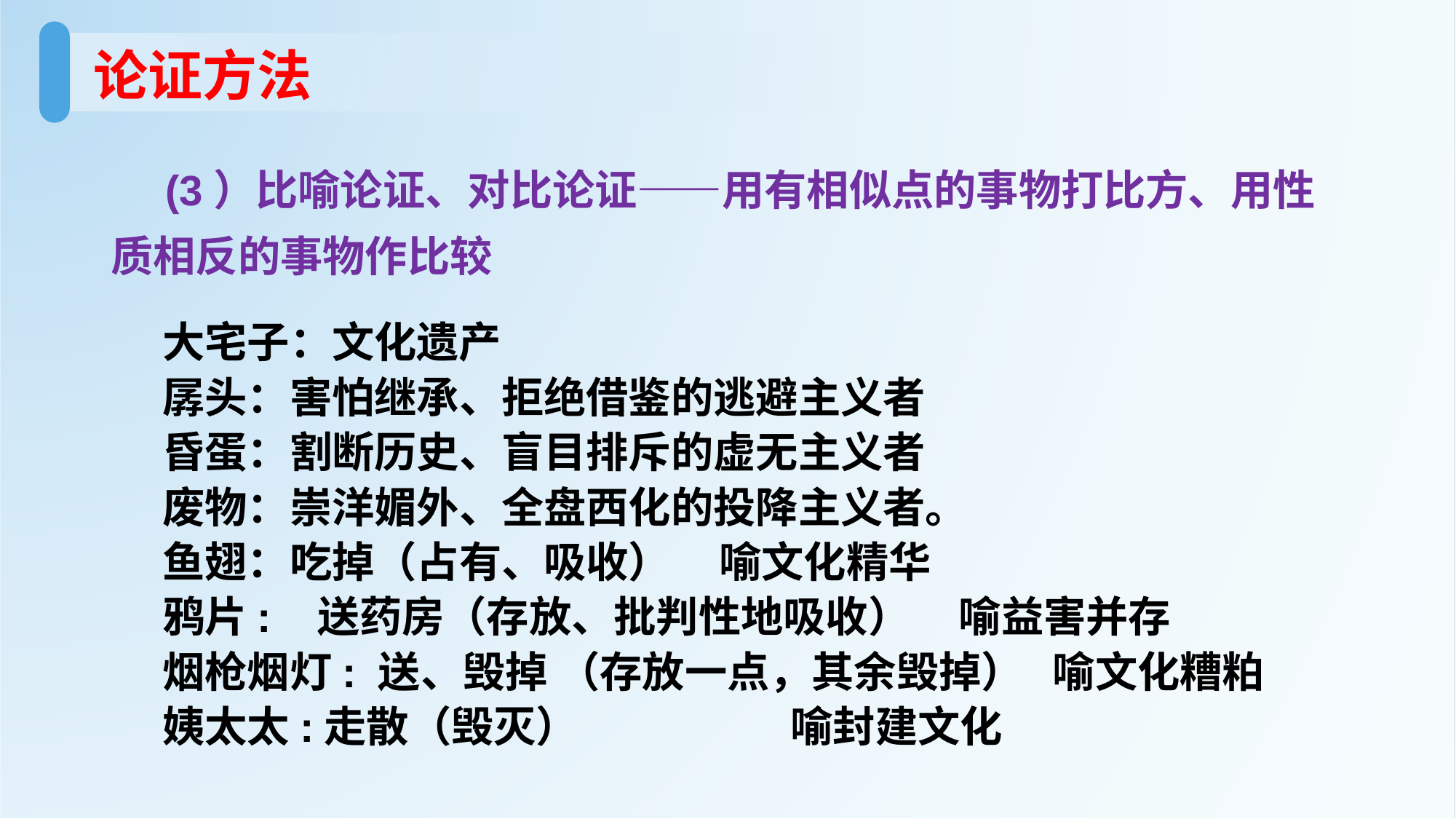

论证方法
(3）比喻论证、对比论证——用有相似点的事物打比方、用性质相反的事物作比较
大宅子：文化遗产
孱头：害怕继承、拒绝借鉴的逃避主义者
昏蛋：割断历史、盲目排斥的虚无主义者
废物：崇洋媚外、全盘西化的投降主义者。
鱼翅：吃掉（占有、吸收）     喻文化精华
鸦片:   送药房（存放、批判性地吸收）     喻益害并存
烟枪烟灯: 送、毁掉 （存放一点，其余毁掉）   喻文化糟粕
姨太太:走散（毁灭）                      喻封建文化